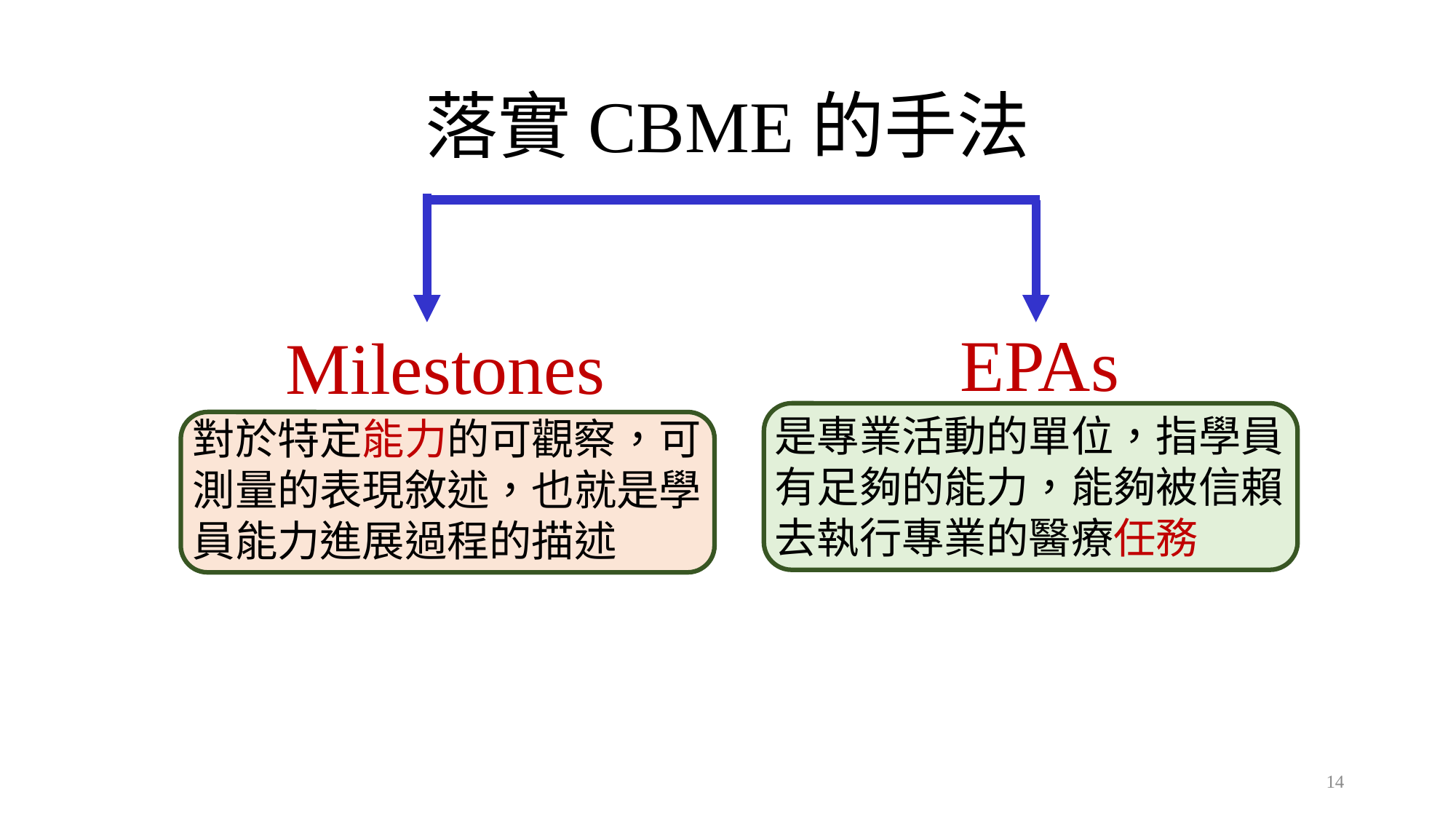

落實CBME的手法
EPAs
Milestones

是專業活動的單位，指學員有足夠的能力，能夠被信賴去執行專業的醫療任務
對於特定能力的可觀察，可測量的表現敘述，也就是學員能力進展過程的描述

14